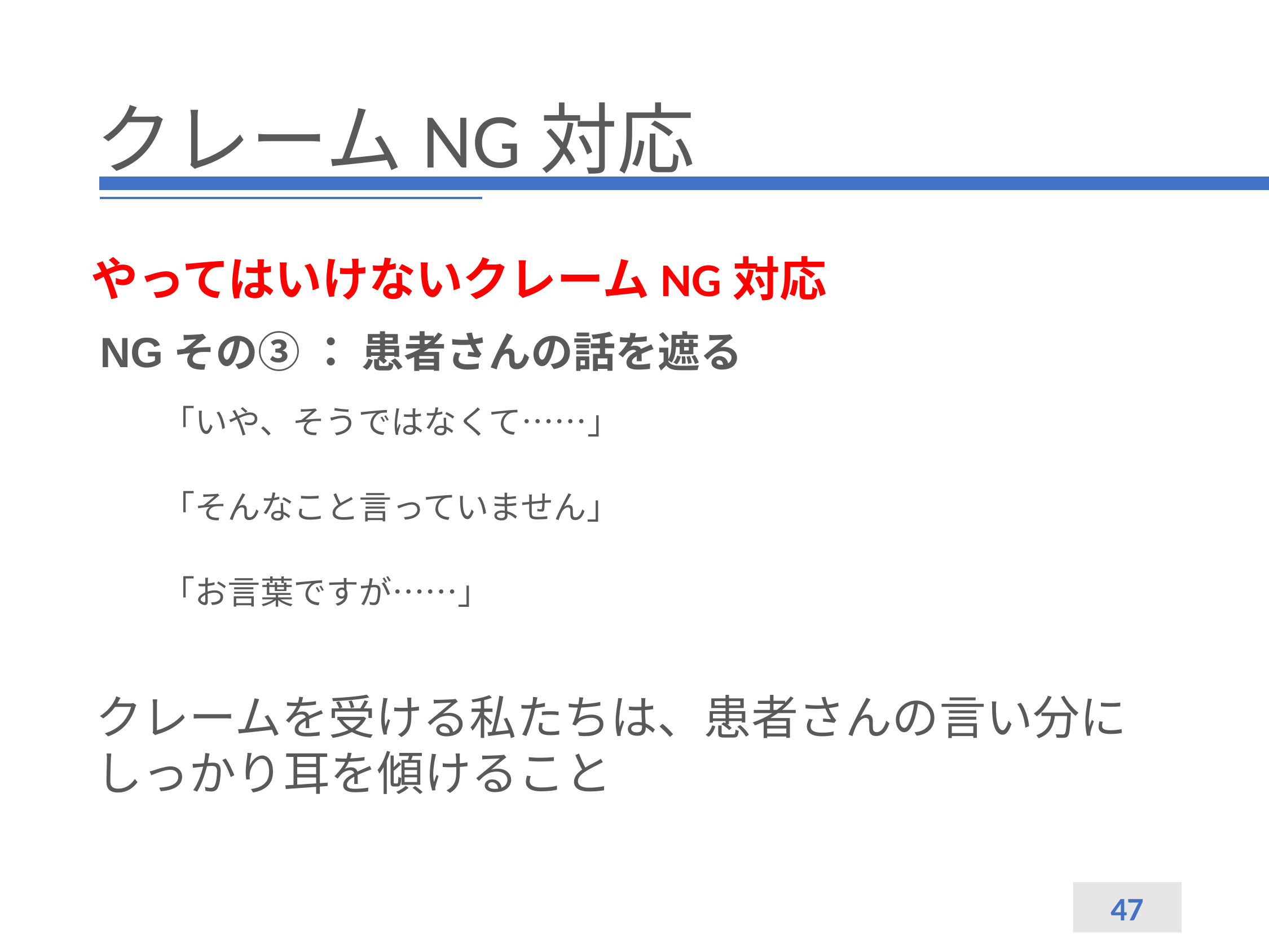

# クレームNG対応
やってはいけないクレームNG対応
NGその③ ： 患者さんの話を遮る
「いや、そうではなくて……」
「そんなこと言っていません」
「お言葉ですが……」
クレームを受ける私たちは、患者さんの言い分にしっかり耳を傾けること
47